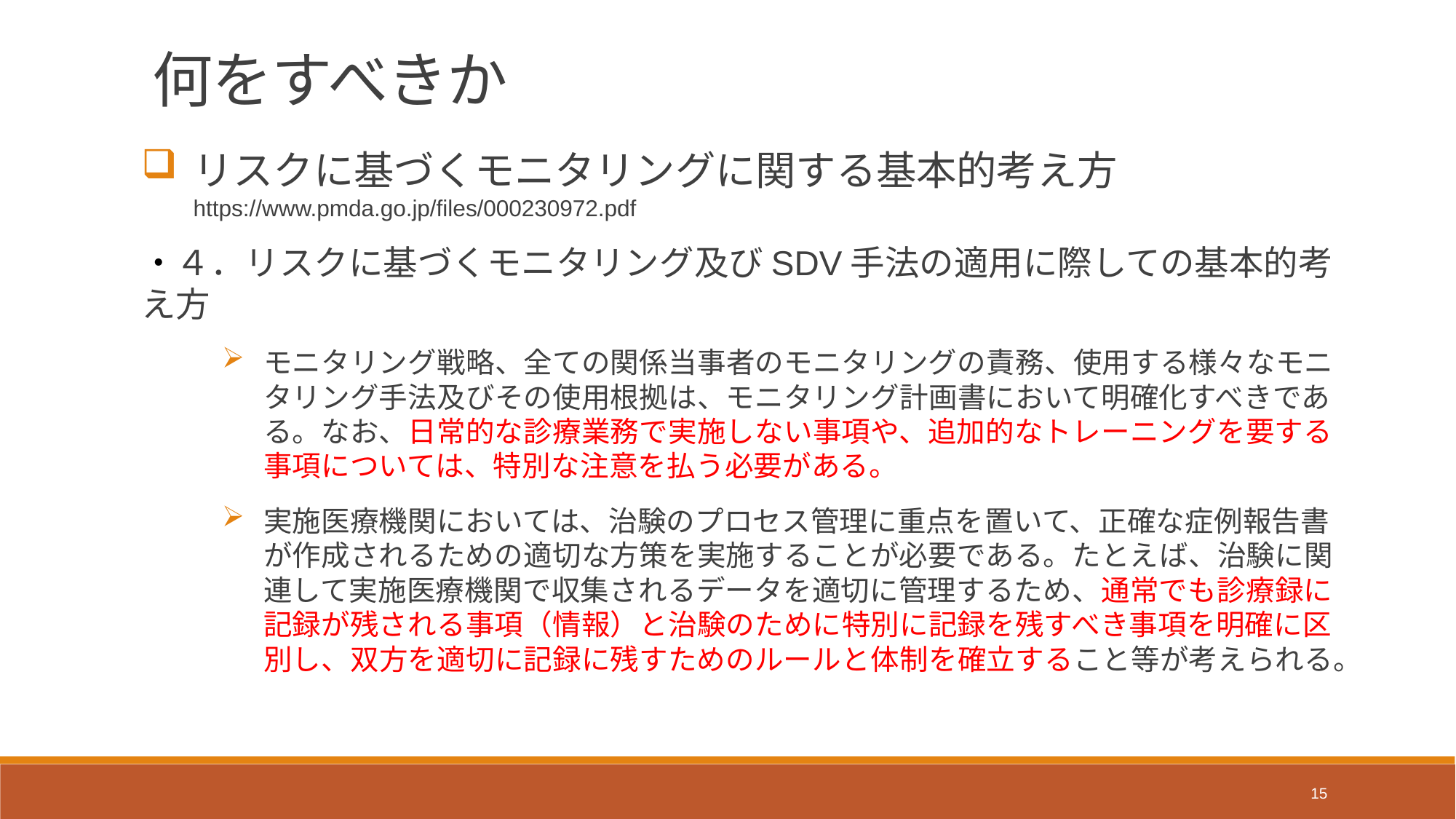

何をすべきか
リスクに基づくモニタリングに関する基本的考え方
https://www.pmda.go.jp/files/000230972.pdf
・４．リスクに基づくモニタリング及びSDV手法の適用に際しての基本的考え方
モニタリング戦略、全ての関係当事者のモニタリングの責務、使用する様々なモニタリング手法及びその使用根拠は、モニタリング計画書において明確化すべきである。なお、日常的な診療業務で実施しない事項や、追加的なトレーニングを要する事項については、特別な注意を払う必要がある。
実施医療機関においては、治験のプロセス管理に重点を置いて、正確な症例報告書が作成されるための適切な方策を実施することが必要である。たとえば、治験に関連して実施医療機関で収集されるデータを適切に管理するため、通常でも診療録に記録が残される事項（情報）と治験のために特別に記録を残すべき事項を明確に区別し、双方を適切に記録に残すためのルールと体制を確立すること等が考えられる。
15